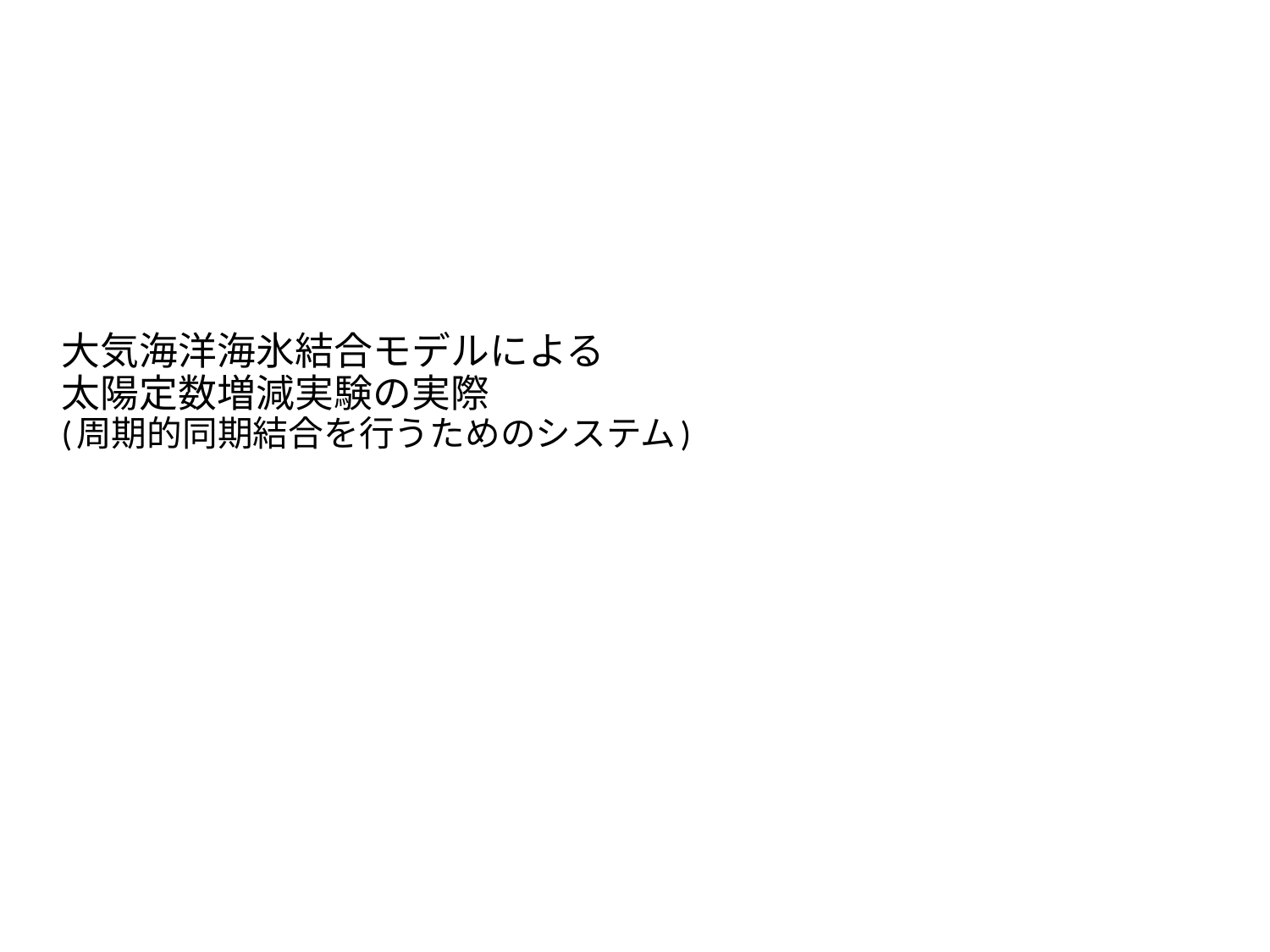

# 大気海洋海氷結合モデルによる 太陽定数増減実験の実際 (周期的同期結合を行うためのシステム)